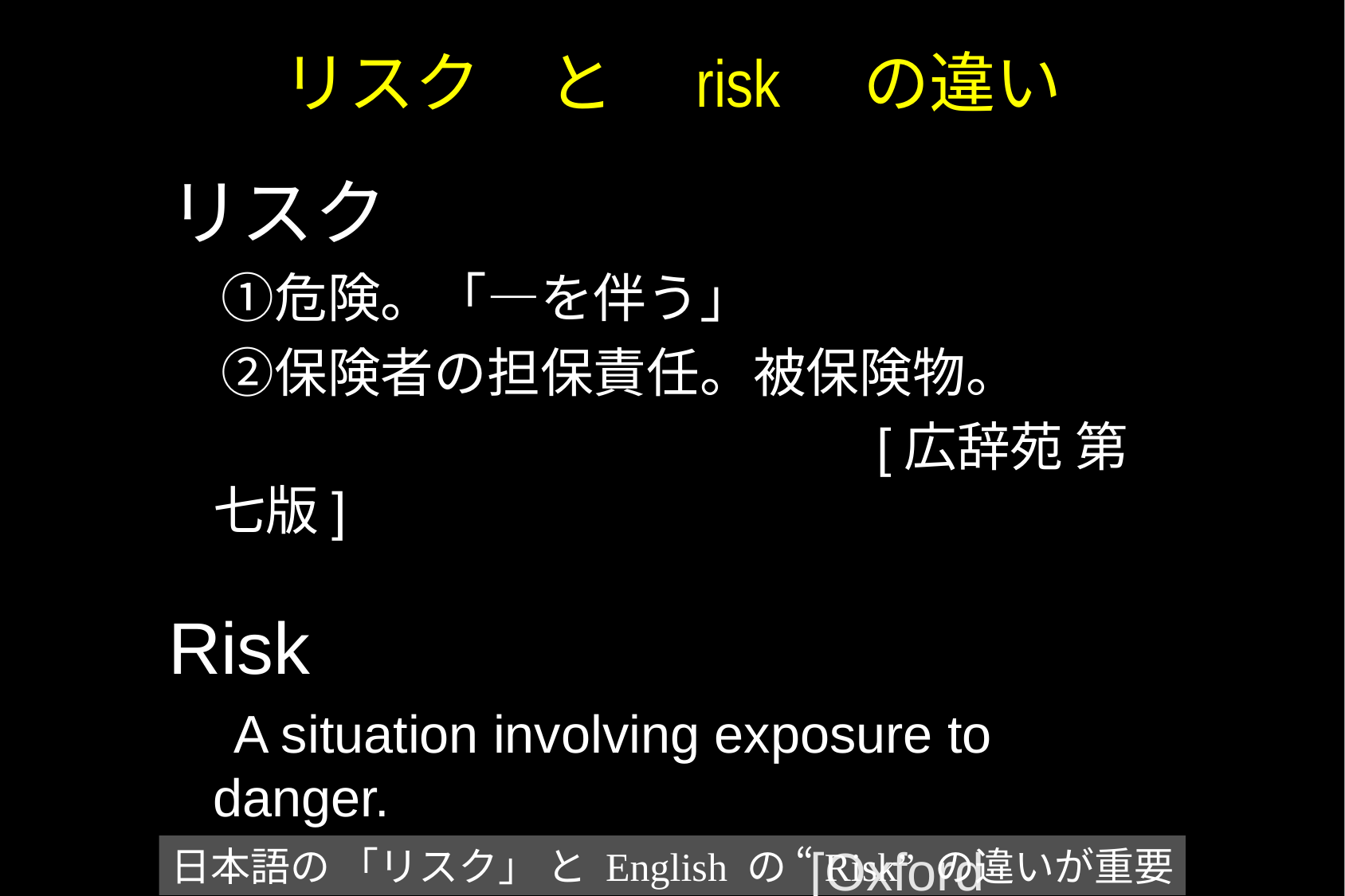

# リスク　と　risk　の違い
リスク
　①危険。「―を伴う」
　②保険者の担保責任。被保険物。
　　　　				　[広辞苑 第七版]

Risk
　A situation involving exposure to danger.
　　　　			　　[Oxford Dictionary]
日本語の 「リスク」 と English の “Risk” の違いが重要